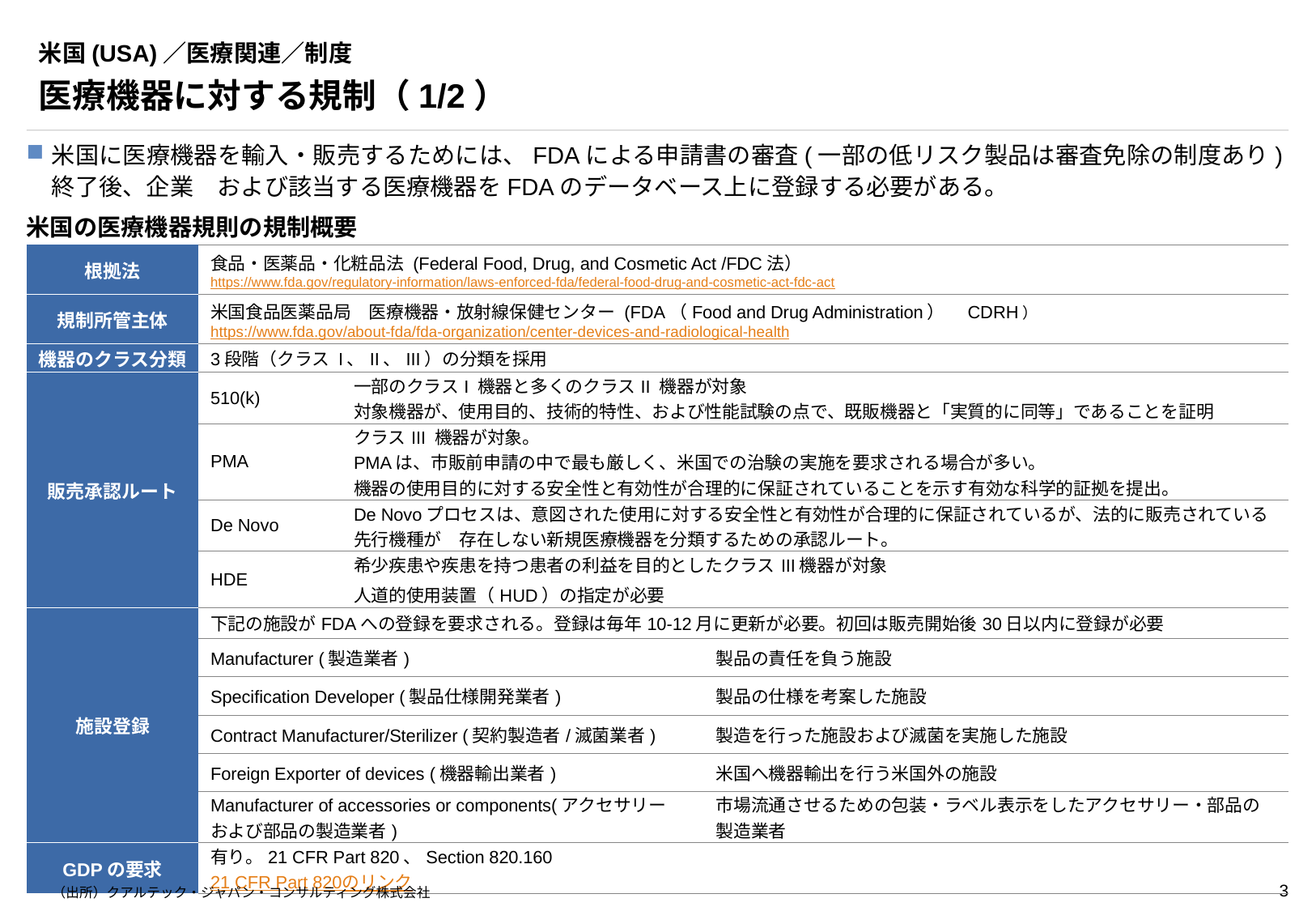

# 米国(USA)／医療関連／制度
医療機器に対する規制（1/2）
米国に医療機器を輸入・販売するためには、FDAによる申請書の審査(一部の低リスク製品は審査免除の制度あり)終了後、企業　および該当する医療機器をFDAのデータベース上に登録する必要がある。
米国の医療機器規則の規制概要
| 根拠法 | 食品・医薬品・化粧品法 (Federal Food, Drug, and Cosmetic Act /FDC法） https://www.fda.gov/regulatory-information/laws-enforced-fda/federal-food-drug-and-cosmetic-act-fdc-act |  |  |
| --- | --- | --- | --- |
| 規制所管主体 | 米国食品医薬品局　医療機器・放射線保健センター (FDA（Food and Drug Administration）　CDRH） https://www.fda.gov/about-fda/fda-organization/center-devices-and-radiological-health |  |  |
| 機器のクラス分類 | 3段階（クラス I、II、III）の分類を採用 |  |  |
| 販売承認ルート | 510(k) | 一部のクラスI 機器と多くのクラスII 機器が対象 対象機器が、使用目的、技術的特性、および性能試験の点で、既販機器と「実質的に同等」であることを証明 |  |
|  | PMA | クラスIII 機器が対象。 PMAは、市販前申請の中で最も厳しく、米国での治験の実施を要求される場合が多い。 機器の使用目的に対する安全性と有効性が合理的に保証されていることを示す有効な科学的証拠を提出。 |  |
|  | De Novo | De Novoプロセスは、意図された使用に対する安全性と有効性が合理的に保証されているが、法的に販売されている先行機種が　存在しない新規医療機器を分類するための承認ルート。 |  |
|  | HDE | 希少疾患や疾患を持つ患者の利益を目的としたクラスIII機器が対象 人道的使用装置（HUD）の指定が必要 |  |
| 施設登録 | 下記の施設がFDAへの登録を要求される。登録は毎年10-12月に更新が必要。初回は販売開始後30日以内に登録が必要 |  |  |
|  | Manufacturer (製造業者) |  | 製品の責任を負う施設 |
|  | Specification Developer (製品仕様開発業者) |  | 製品の仕様を考案した施設 |
|  | Contract Manufacturer/Sterilizer (契約製造者/滅菌業者) |  | 製造を行った施設および滅菌を実施した施設 |
|  | Foreign Exporter of devices (機器輸出業者) |  | 米国へ機器輸出を行う米国外の施設 |
|  | Manufacturer of accessories or components(アクセサリー　および部品の製造業者) |  | 市場流通させるための包装・ラベル表示をしたアクセサリー・部品の製造業者 |
| GDPの要求 | 有り。21 CFR Part 820、Section 820.160 21 CFR Part 820のリンク |  |  |
（出所）クアルテック・ジャパン・コンサルティング株式会社